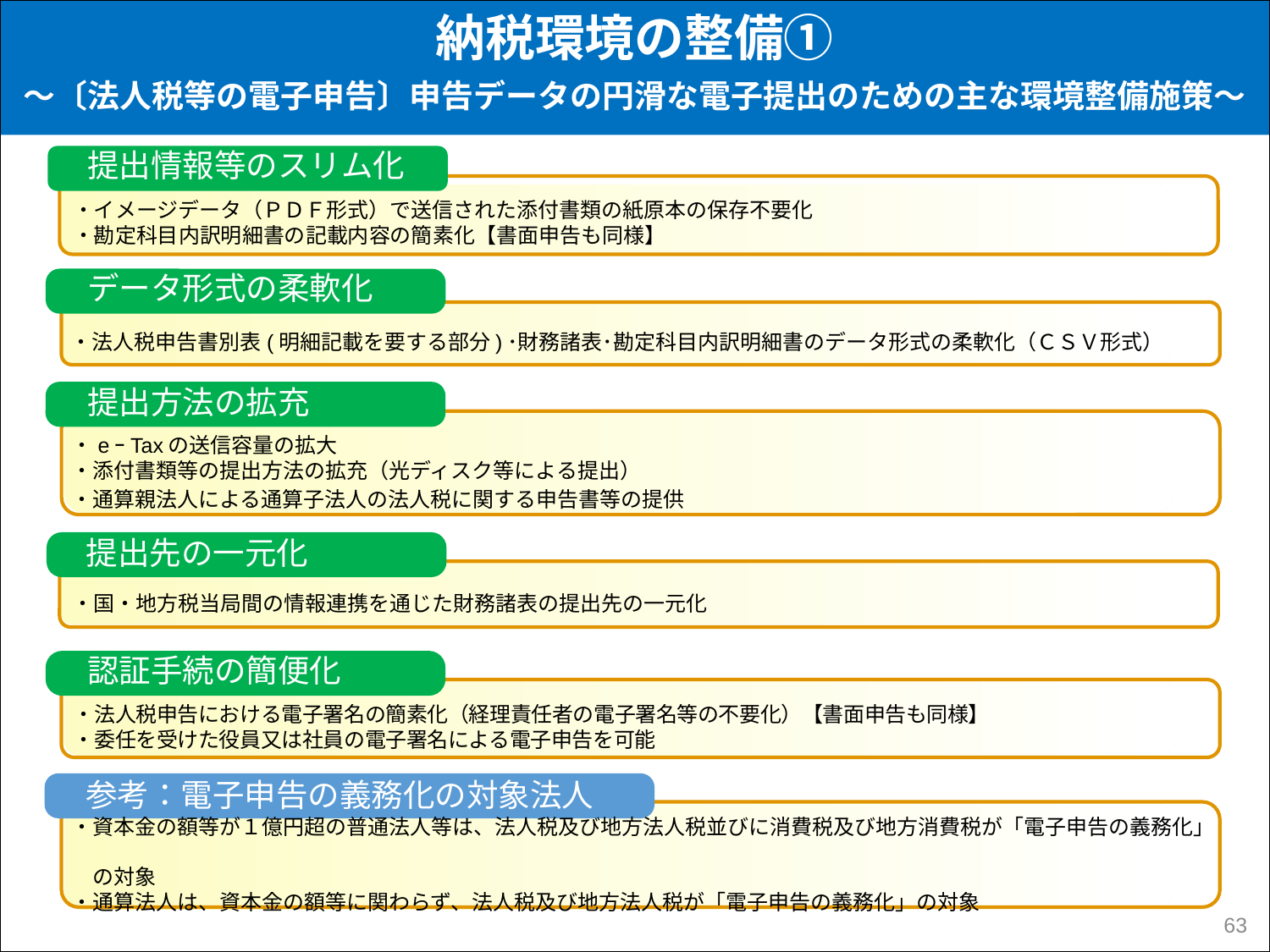

# 納税環境の整備① ～〔法人税等の電子申告〕申告データの円滑な電子提出のための主な環境整備施策～

提出情報等のスリム化
・イメージデータ（ＰＤＦ形式）で送信された添付書類の紙原本の保存不要化
・勘定科目内訳明細書の記載内容の簡素化【書面申告も同様】

データ形式の柔軟化
・法人税申告書別表(明細記載を要する部分)･財務諸表･勘定科目内訳明細書のデータ形式の柔軟化（ＣＳＶ形式）

提出方法の拡充

・eｰTaxの送信容量の拡大
・添付書類等の提出方法の拡充（光ディスク等による提出）
・通算親法人による通算子法人の法人税に関する申告書等の提供

提出先の一元化
・国・地方税当局間の情報連携を通じた財務諸表の提出先の一元化

認証手続の簡便化

・法人税申告における電子署名の簡素化（経理責任者の電子署名等の不要化）【書面申告も同様】
・委任を受けた役員又は社員の電子署名による電子申告を可能

参考：電子申告の義務化の対象法人

・資本金の額等が１億円超の普通法人等は、法人税及び地方法人税並びに消費税及び地方消費税が「電子申告の義務化」
　の対象
・通算法人は、資本金の額等に関わらず、法人税及び地方法人税が「電子申告の義務化」の対象
63